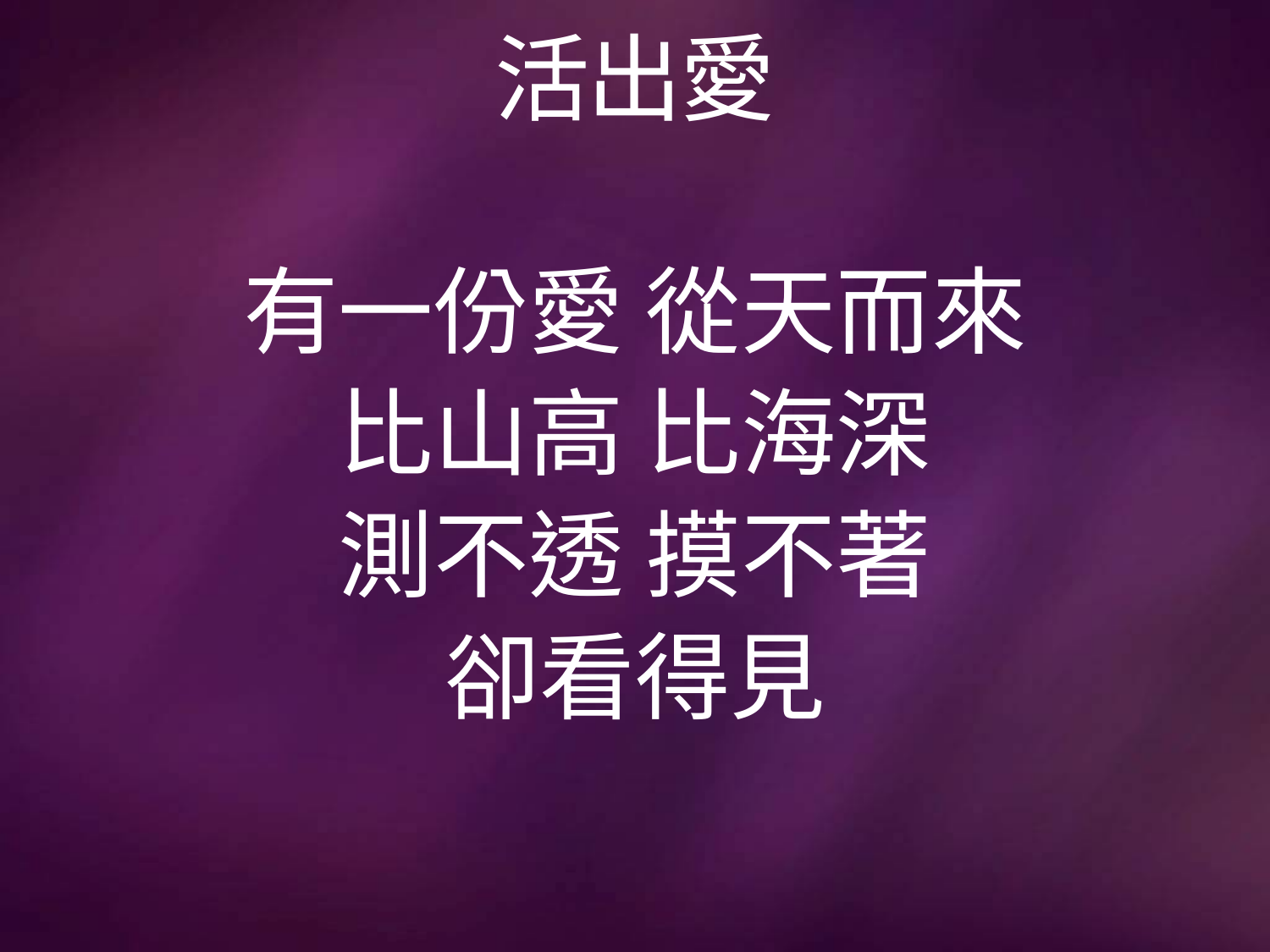

# 活出愛
有一份愛 從天而來
比山高 比海深
測不透 摸不著
卻看得見